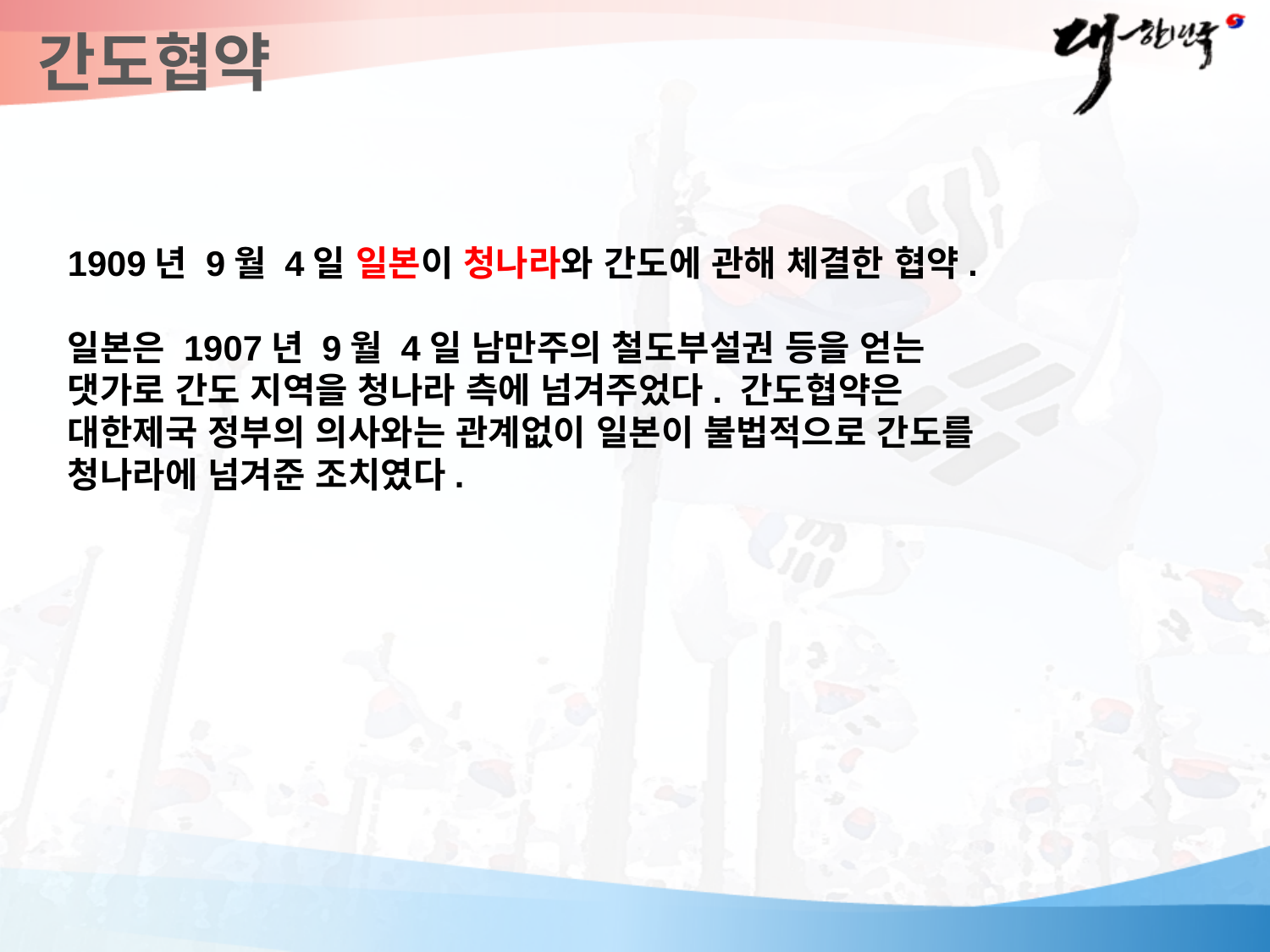

간도협약
1909년 9월 4일 일본이 청나라와 간도에 관해 체결한 협약.

일본은 1907년 9월 4일 남만주의 철도부설권 등을 얻는 댓가로 간도 지역을 청나라 측에 넘겨주었다. 간도협약은 대한제국 정부의 의사와는 관계없이 일본이 불법적으로 간도를 청나라에 넘겨준 조치였다.